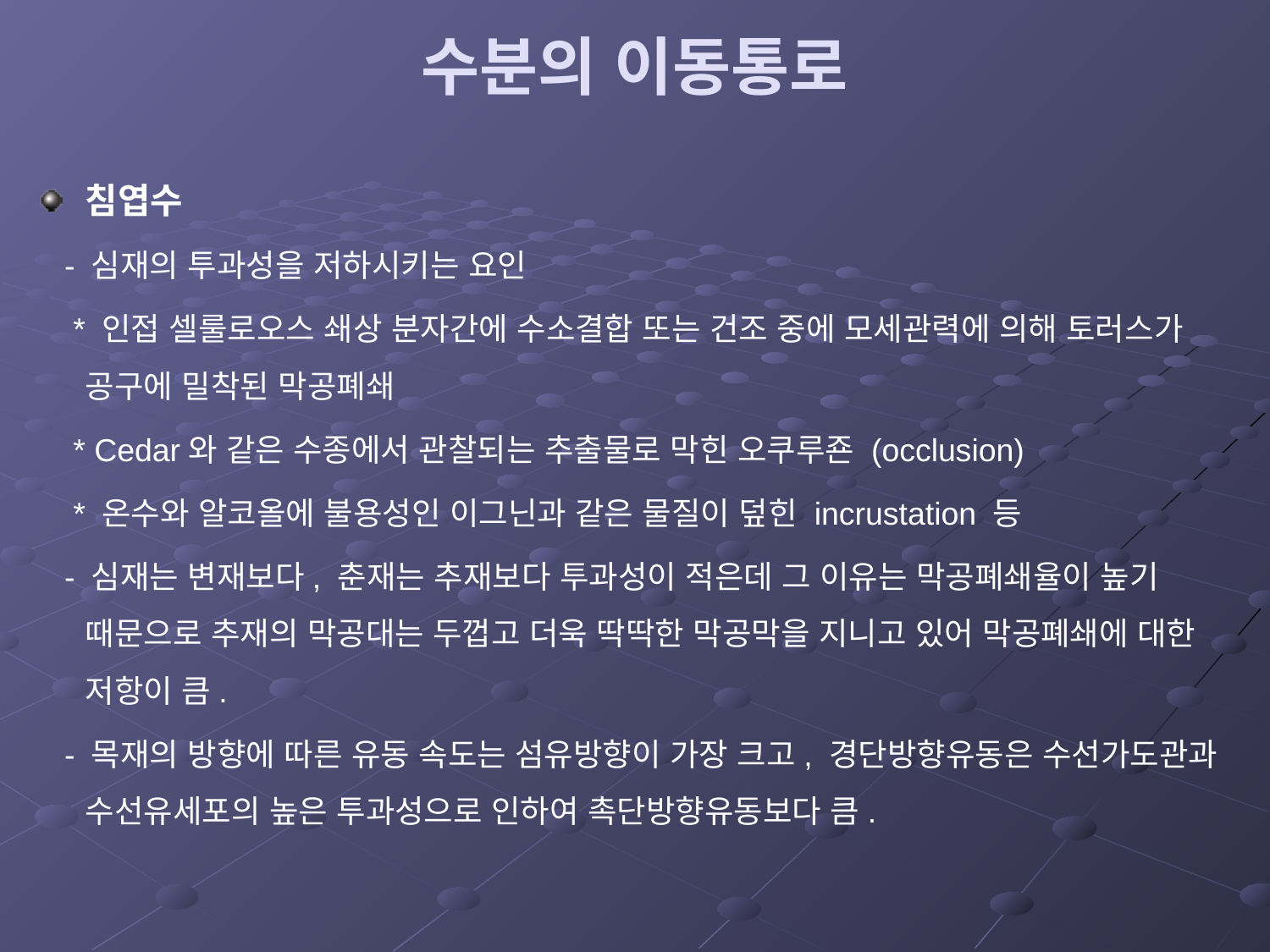

# 수분의 이동통로
침엽수
   - 심재의 투과성을 저하시키는 요인
    * 인접 셀룰로오스 쇄상 분자간에 수소결합 또는 건조 중에 모세관력에 의해 토러스가 공구에 밀착된 막공폐쇄
    * Cedar와 같은 수종에서 관찰되는 추출물로 막힌 오쿠루죤 (occlusion)
    * 온수와 알코올에 불용성인 이그닌과 같은 물질이 덮힌 incrustation 등
   - 심재는 변재보다, 춘재는 추재보다 투과성이 적은데 그 이유는 막공폐쇄율이 높기 때문으로 추재의 막공대는 두껍고 더욱 딱딱한 막공막을 지니고 있어 막공폐쇄에 대한 저항이 큼.
   - 목재의 방향에 따른 유동 속도는 섬유방향이 가장 크고, 경단방향유동은 수선가도관과 수선유세포의 높은 투과성으로 인하여 촉단방향유동보다 큼.